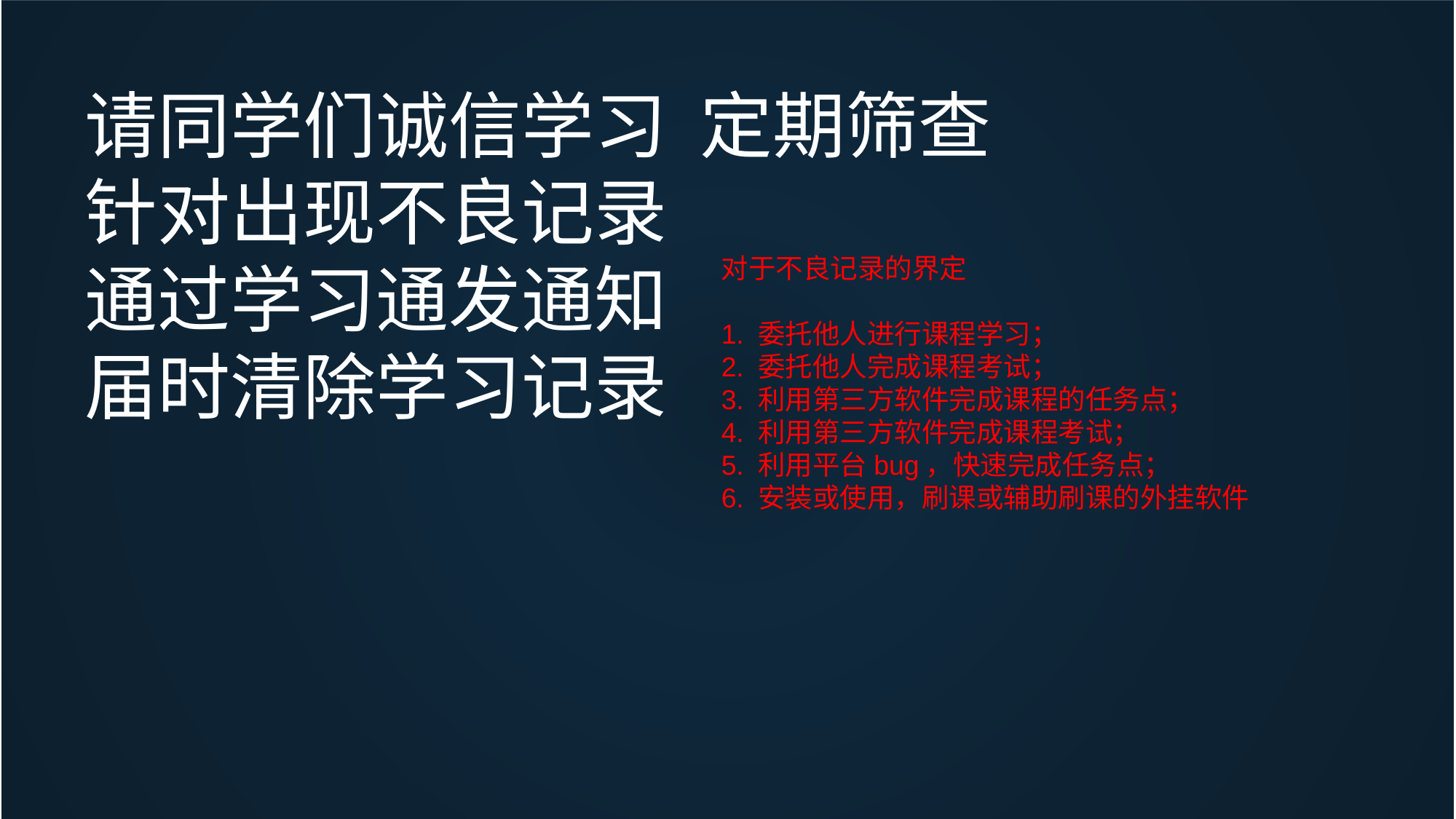

请同学们诚信学习  定期筛查
针对出现不良记录
通过学习通发通知
届时清除学习记录
对于不良记录的界定

1. 委托他人进行课程学习；
2. 委托他人完成课程考试；
3. 利用第三方软件完成课程的任务点；
4. 利用第三方软件完成课程考试；
5. 利用平台bug，快速完成任务点；
6. 安装或使用，刷课或辅助刷课的外挂软件